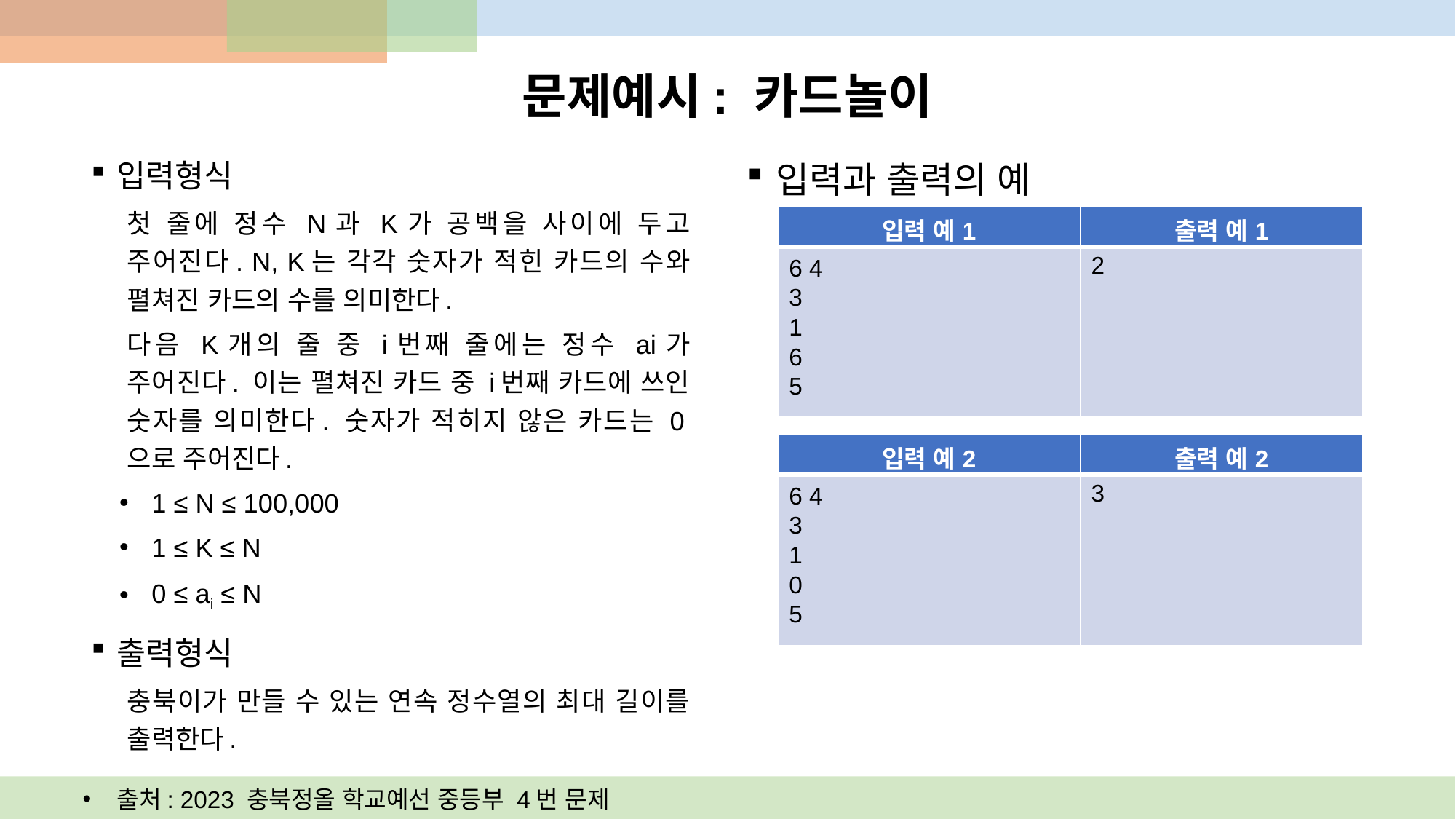

# 문제예시: 카드놀이
입력과 출력의 예

입력형식
첫 줄에 정수 N과 K가 공백을 사이에 두고 주어진다. N, K는 각각 숫자가 적힌 카드의 수와 펼쳐진 카드의 수를 의미한다.
다음 K개의 줄 중 i번째 줄에는 정수 ai가 주어진다. 이는 펼쳐진 카드 중 i번째 카드에 쓰인 숫자를 의미한다. 숫자가 적히지 않은 카드는 0으로 주어진다.
1 ≤ N ≤ 100,000
1 ≤ K ≤ N
0 ≤ ai ≤ N
출력형식
충북이가 만들 수 있는 연속 정수열의 최대 길이를 출력한다.
| 입력 예1 | 출력 예1 |
| --- | --- |
| 6 4 3 1 6 5 | 2 |
| 입력 예2 | 출력 예2 |
| --- | --- |
| 6 4 3 1 0 5 | 3 |
출처: 2023 충북정올 학교예선 중등부 4번 문제